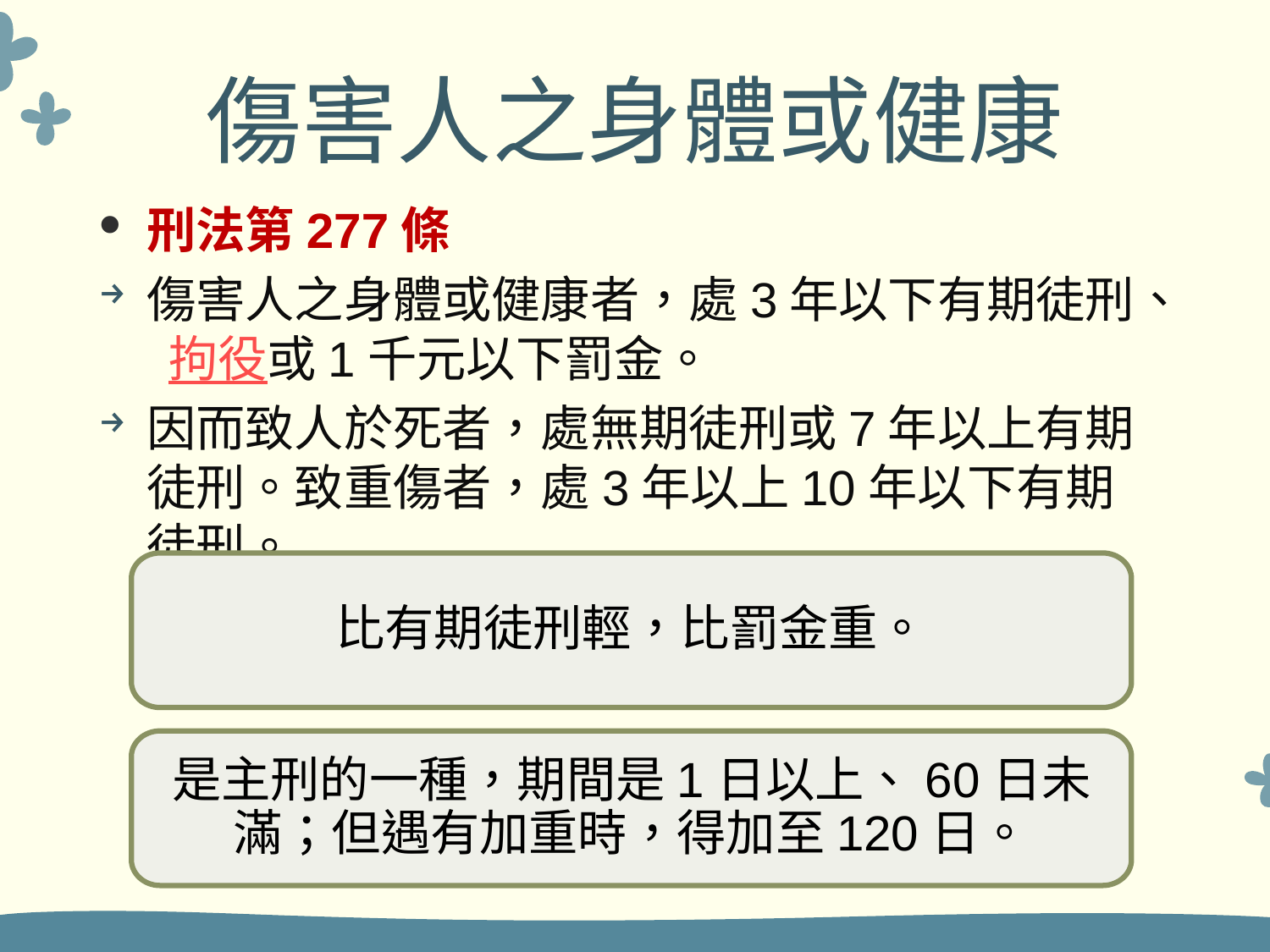

# 傷害人之身體或健康

刑法第277條
傷害人之身體或健康者，處3年以下有期徒刑、  拘役或1千元以下罰金。
因而致人於死者，處無期徒刑或7年以上有期徒刑。致重傷者，處3年以上10年以下有期徒刑。

比有期徒刑輕，比罰金重。
是主刑的一種，期間是1日以上、60日未滿；但遇有加重時，得加至120日。